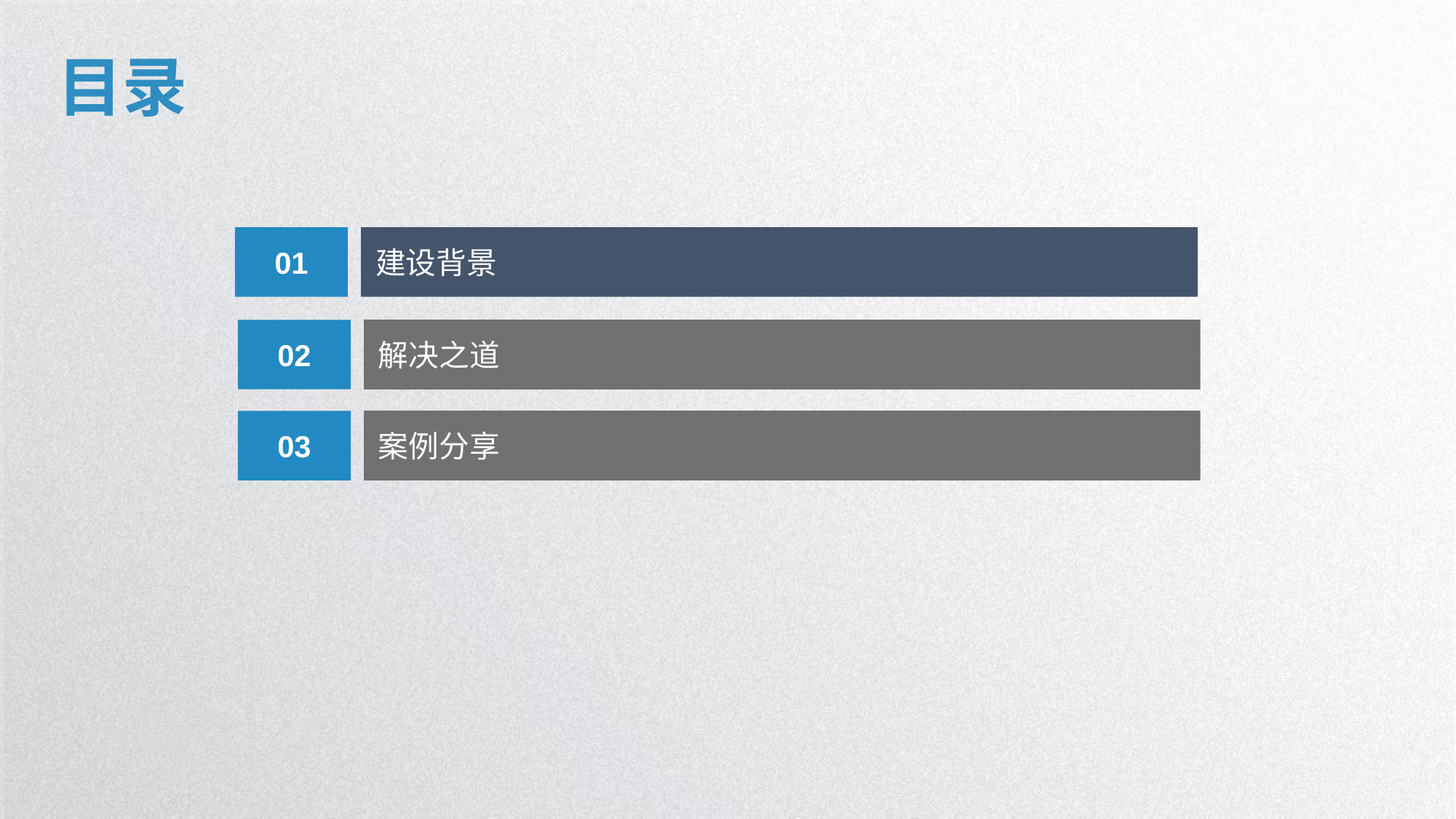

目录
01
建设背景
02
解决之道
03
案例分享